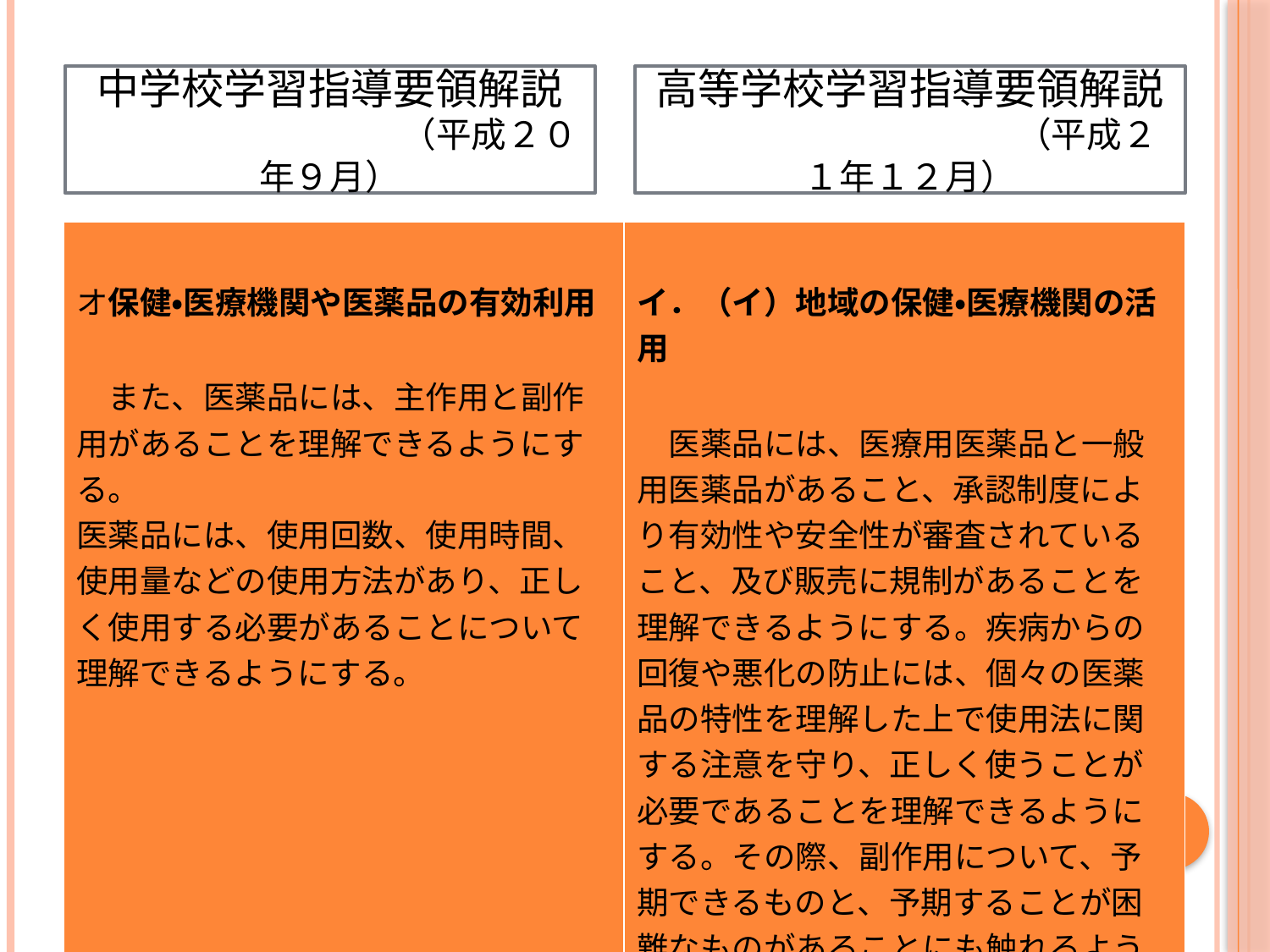

#
中学校学習指導要領解説
　　　　　　　　　（平成２０年９月）
高等学校学習指導要領解説
　　　　　　　　　　（平成２１年１２月）
| オ保健・医療機関や医薬品の有効利用 　また、医薬品には、主作用と副作用があることを理解できるようにする。 医薬品には、使用回数、使用時間、使用量などの使用方法があり、正しく使用する必要があることについて理解できるようにする。 | イ．（イ）地域の保健・医療機関の活用 　医薬品には、医療用医薬品と一般用医薬品があること、承認制度により有効性や安全性が審査されていること、及び販売に規制があることを理解できるようにする。疾病からの回復や悪化の防止には、個々の医薬品の特性を理解した上で使用法に関する注意を守り、正しく使うことが必要であることを理解できるようにする。その際、副作用について、予期できるものと、予期することが困難なものがあることにも触れるようにする。 |
| --- | --- |
|  |  |